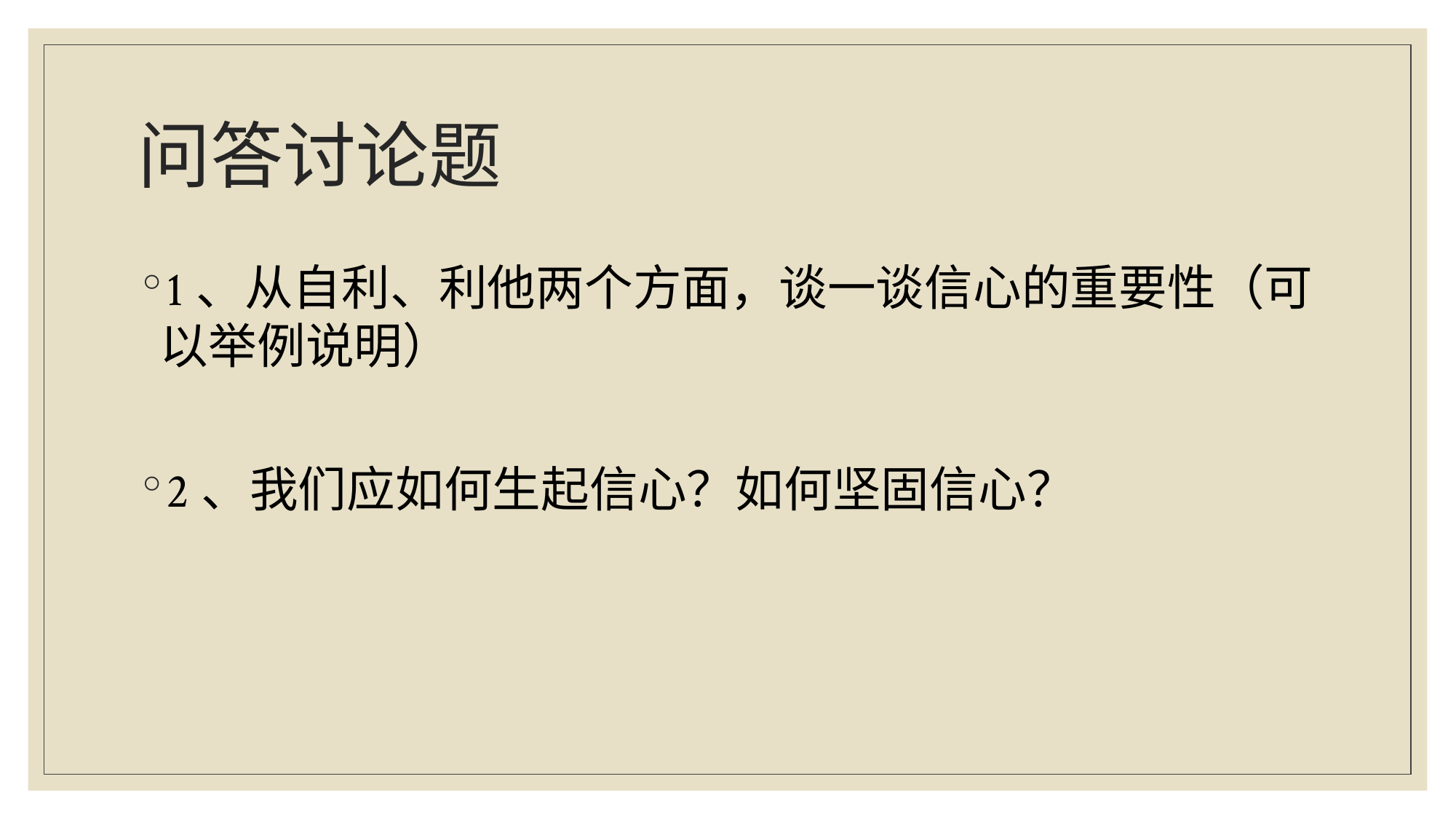

# 问答讨论题
1、从自利、利他两个方面，谈一谈信心的重要性（可以举例说明）

2、我们应如何生起信心？如何坚固信心？